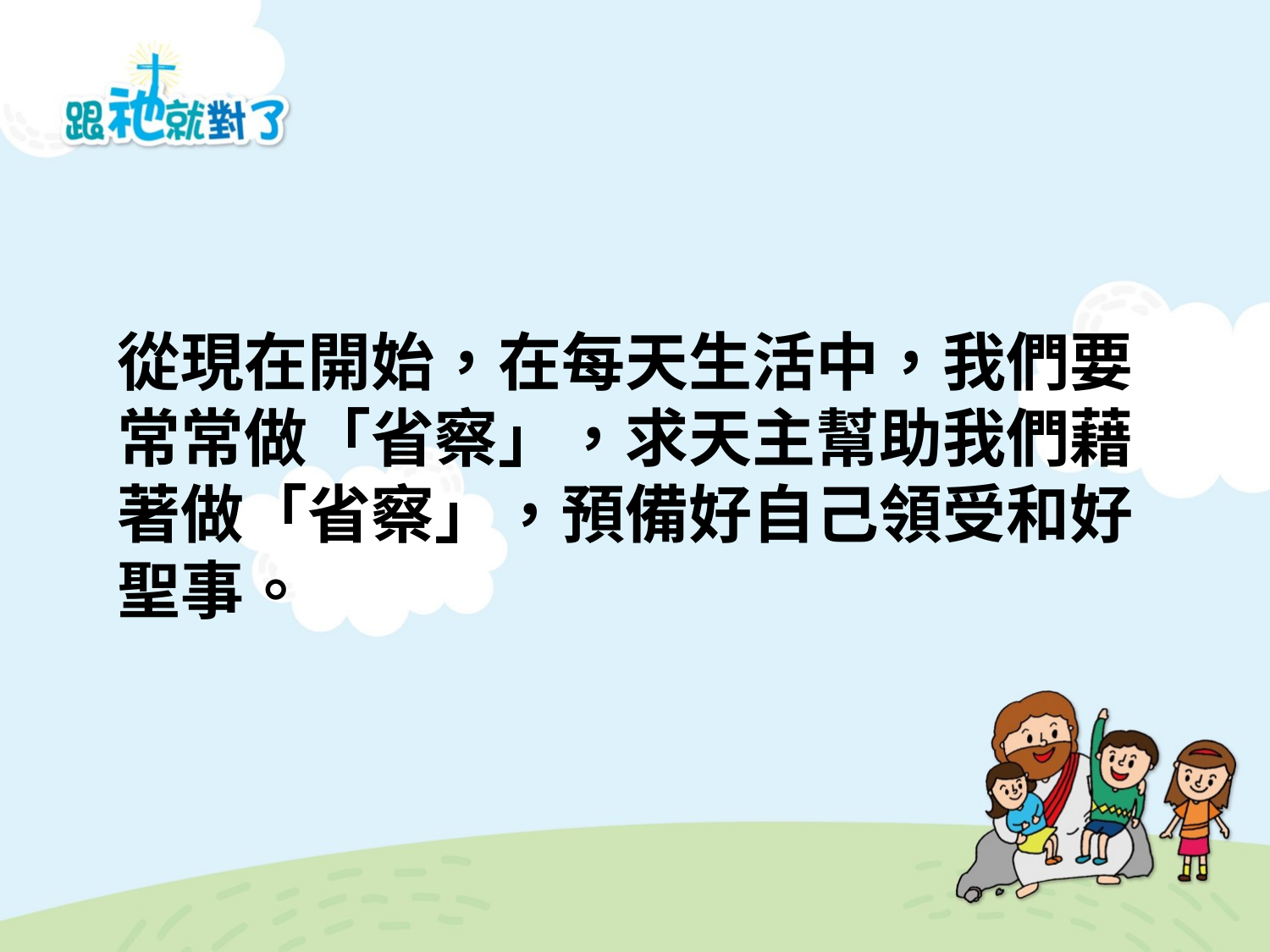

從現在開始，在每天生活中，我們要常常做「省察」，求天主幫助我們藉著做「省察」，預備好自己領受和好聖事。